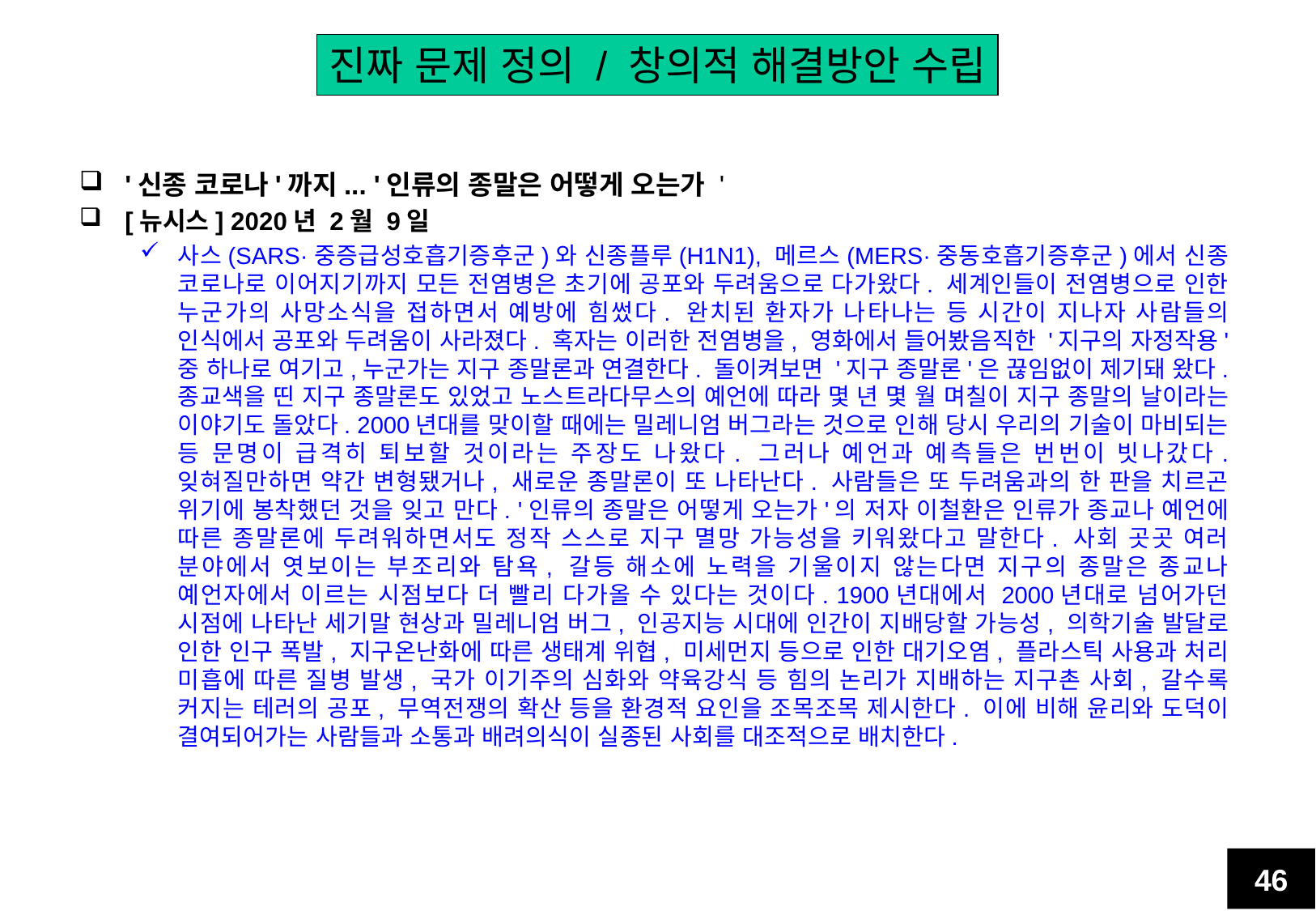

진짜 문제 정의 / 창의적 해결방안 수립
'신종 코로나'까지... '인류의 종말은 어떻게 오는가 '
[뉴시스] 2020년 2월 9일
사스(SARS·중증급성호흡기증후군)와 신종플루(H1N1), 메르스(MERS·중동호흡기증후군)에서 신종 코로나로 이어지기까지 모든 전염병은 초기에 공포와 두려움으로 다가왔다. 세계인들이 전염병으로 인한 누군가의 사망소식을 접하면서 예방에 힘썼다. 완치된 환자가 나타나는 등 시간이 지나자 사람들의 인식에서 공포와 두려움이 사라졌다. 혹자는 이러한 전염병을, 영화에서 들어봤음직한 '지구의 자정작용' 중 하나로 여기고,누군가는 지구 종말론과 연결한다. 돌이켜보면 '지구 종말론'은 끊임없이 제기돼 왔다. 종교색을 띤 지구 종말론도 있었고 노스트라다무스의 예언에 따라 몇 년 몇 월 며칠이 지구 종말의 날이라는 이야기도 돌았다. 2000년대를 맞이할 때에는 밀레니엄 버그라는 것으로 인해 당시 우리의 기술이 마비되는 등 문명이 급격히 퇴보할 것이라는 주장도 나왔다. 그러나 예언과 예측들은 번번이 빗나갔다. 잊혀질만하면 약간 변형됐거나, 새로운 종말론이 또 나타난다. 사람들은 또 두려움과의 한 판을 치르곤 위기에 봉착했던 것을 잊고 만다. '인류의 종말은 어떻게 오는가'의 저자 이철환은 인류가 종교나 예언에 따른 종말론에 두려워하면서도 정작 스스로 지구 멸망 가능성을 키워왔다고 말한다. 사회 곳곳 여러 분야에서 엿보이는 부조리와 탐욕, 갈등 해소에 노력을 기울이지 않는다면 지구의 종말은 종교나 예언자에서 이르는 시점보다 더 빨리 다가올 수 있다는 것이다. 1900년대에서 2000년대로 넘어가던 시점에 나타난 세기말 현상과 밀레니엄 버그, 인공지능 시대에 인간이 지배당할 가능성, 의학기술 발달로 인한 인구 폭발, 지구온난화에 따른 생태계 위협, 미세먼지 등으로 인한 대기오염, 플라스틱 사용과 처리 미흡에 따른 질병 발생, 국가 이기주의 심화와 약육강식 등 힘의 논리가 지배하는 지구촌 사회, 갈수록 커지는 테러의 공포, 무역전쟁의 확산 등을 환경적 요인을 조목조목 제시한다. 이에 비해 윤리와 도덕이 결여되어가는 사람들과 소통과 배려의식이 실종된 사회를 대조적으로 배치한다.
46